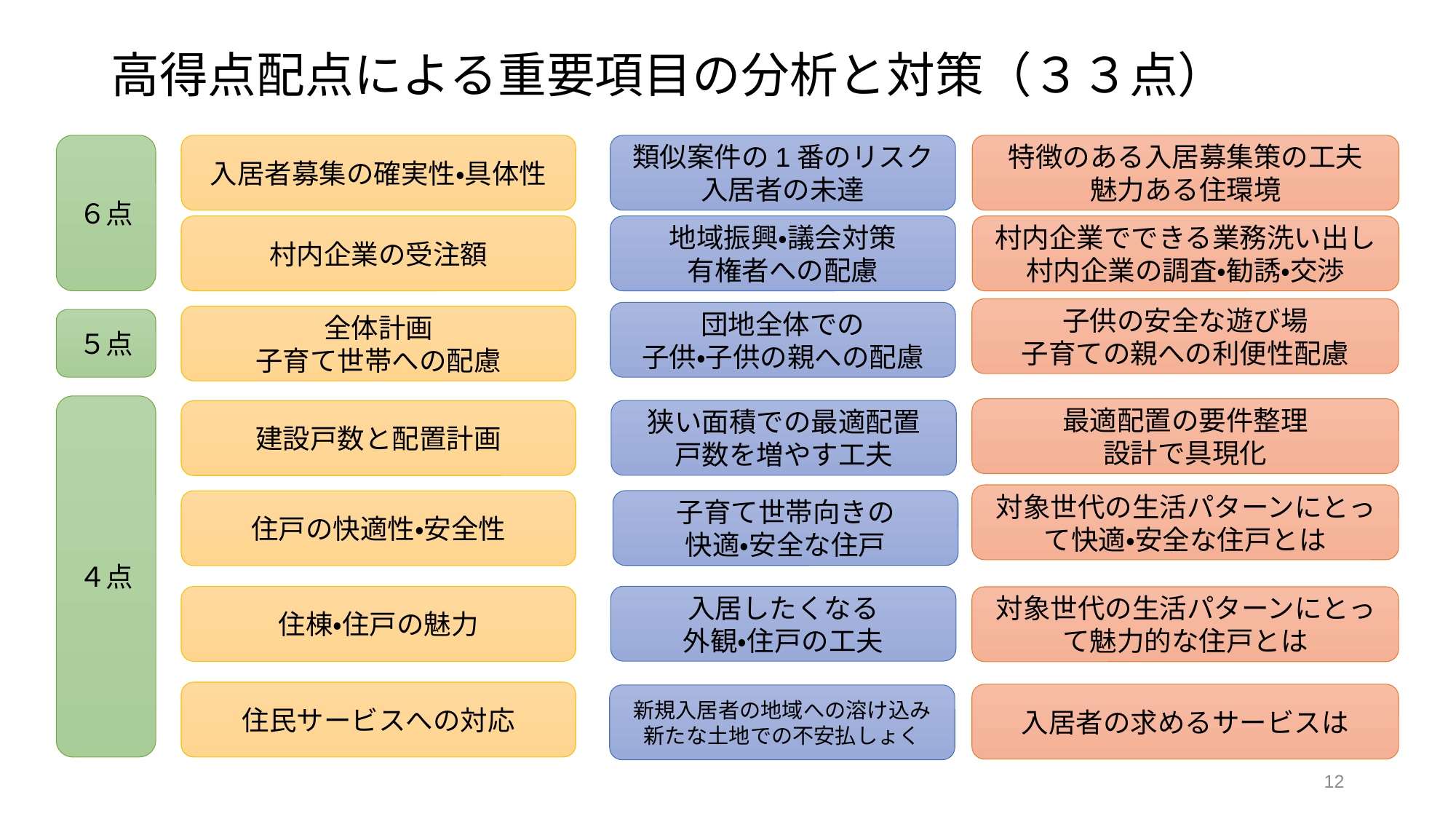

# 高得点配点による重要項目の分析と対策（３３点）
特徴のある入居募集策の工夫
魅力ある住環境
類似案件の1番のリスク
入居者の未達
６点
入居者募集の確実性・具体性
村内企業の受注額
地域振興・議会対策
有権者への配慮
村内企業でできる業務洗い出し
村内企業の調査・勧誘・交渉
子供の安全な遊び場
子育ての親への利便性配慮
団地全体での
子供・子供の親への配慮
全体計画
子育て世帯への配慮
５点
４点
最適配置の要件整理
設計で具現化
狭い面積での最適配置
戸数を増やす工夫
建設戸数と配置計画
対象世代の生活パターンにとって快適・安全な住戸とは
子育て世帯向きの
快適・安全な住戸
住戸の快適性・安全性
入居したくなる
外観・住戸の工夫
住棟・住戸の魅力
対象世代の生活パターンにとって魅力的な住戸とは
住民サービスへの対応
入居者の求めるサービスは
新規入居者の地域への溶け込み
新たな土地での不安払しょく
12